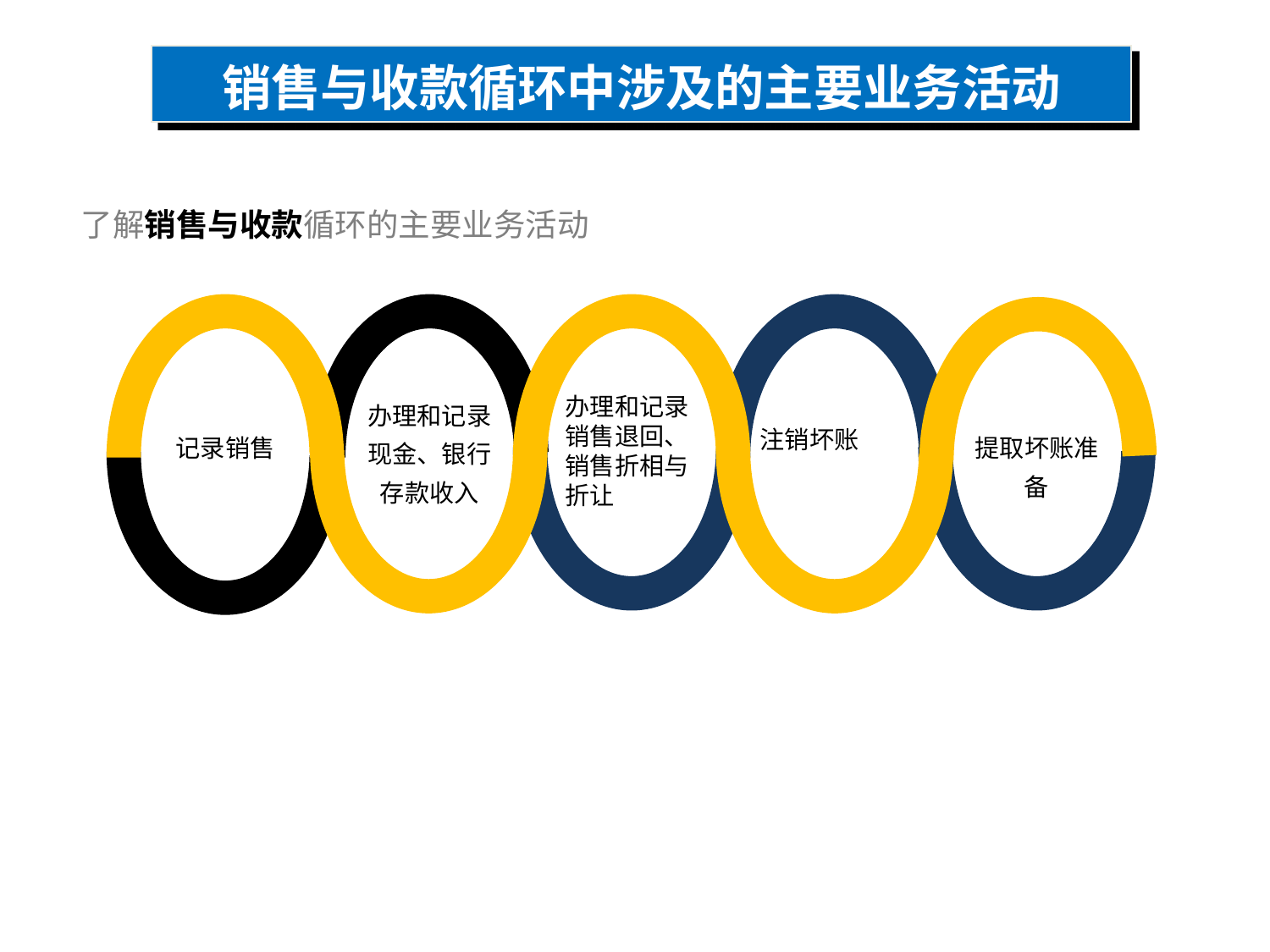

# 销售与收款循环中涉及的主要业务活动
了解销售与收款循环的主要业务活动

办理和记录现金、银行存款收入
办理和记录销售退回、销售折相与折让
记录销售
注销坏账
提取坏账准备